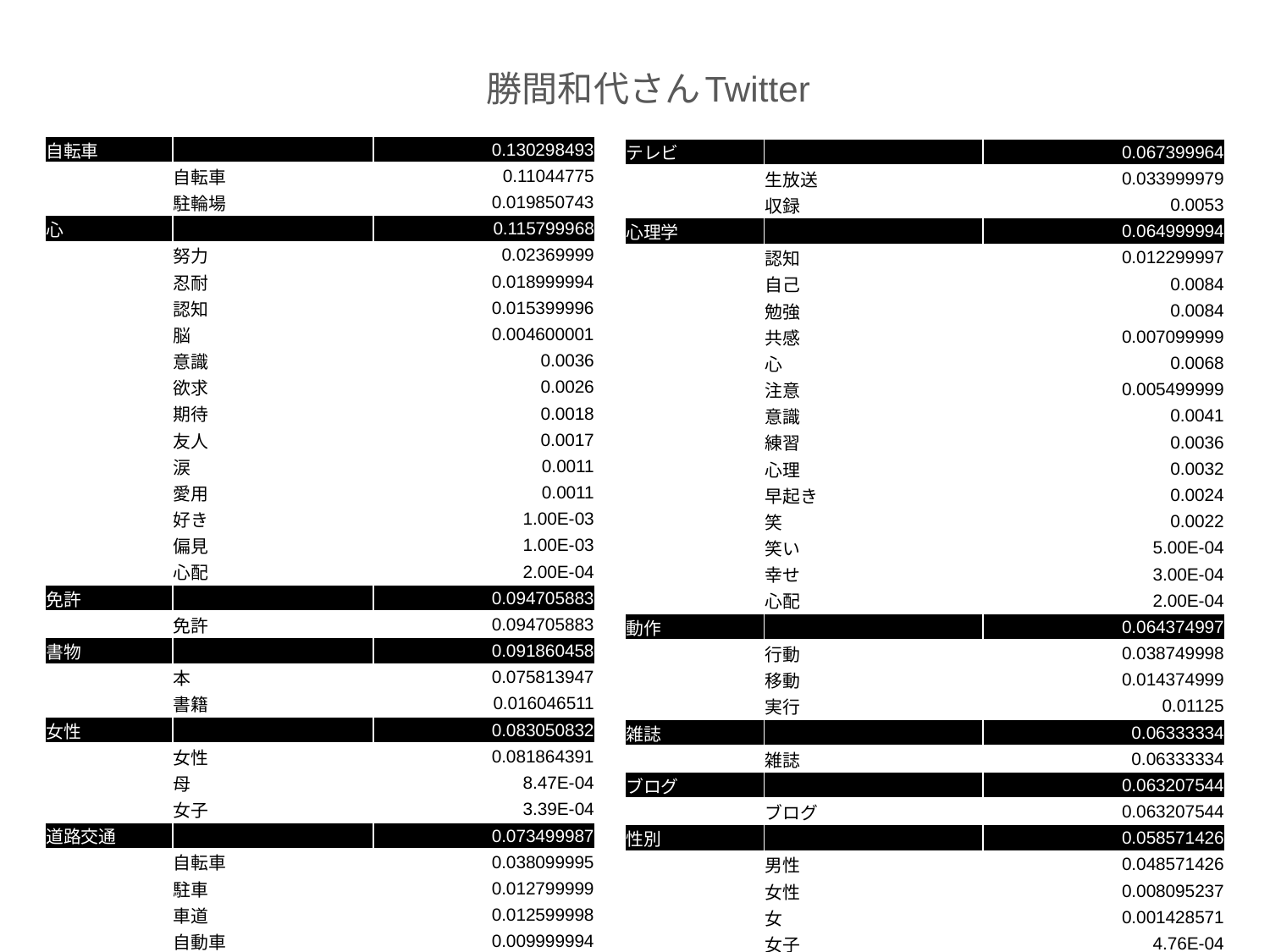

# 勝間和代さんTwitter
| 自転車 |  | 0.130298493 |
| --- | --- | --- |
|  | 自転車 | 0.11044775 |
|  | 駐輪場 | 0.019850743 |
| 心 |  | 0.115799968 |
|  | 努力 | 0.02369999 |
|  | 忍耐 | 0.018999994 |
|  | 認知 | 0.015399996 |
|  | 脳 | 0.004600001 |
|  | 意識 | 0.0036 |
|  | 欲求 | 0.0026 |
|  | 期待 | 0.0018 |
|  | 友人 | 0.0017 |
|  | 涙 | 0.0011 |
|  | 愛用 | 0.0011 |
|  | 好き | 1.00E-03 |
|  | 偏見 | 1.00E-03 |
|  | 心配 | 2.00E-04 |
| 免許 |  | 0.094705883 |
|  | 免許 | 0.094705883 |
| 書物 |  | 0.091860458 |
|  | 本 | 0.075813947 |
|  | 書籍 | 0.016046511 |
| 女性 |  | 0.083050832 |
|  | 女性 | 0.081864391 |
|  | 母 | 8.47E-04 |
|  | 女子 | 3.39E-04 |
| 道路交通 |  | 0.073499987 |
|  | 自転車 | 0.038099995 |
|  | 駐車 | 0.012799999 |
|  | 車道 | 0.012599998 |
|  | 自動車 | 0.009999994 |
| テレビ |  | 0.067399964 |
| --- | --- | --- |
|  | 生放送 | 0.033999979 |
|  | 収録 | 0.0053 |
| 心理学 |  | 0.064999994 |
|  | 認知 | 0.012299997 |
|  | 自己 | 0.0084 |
|  | 勉強 | 0.0084 |
|  | 共感 | 0.007099999 |
|  | 心 | 0.0068 |
|  | 注意 | 0.005499999 |
|  | 意識 | 0.0041 |
|  | 練習 | 0.0036 |
|  | 心理 | 0.0032 |
|  | 早起き | 0.0024 |
|  | 笑 | 0.0022 |
|  | 笑い | 5.00E-04 |
|  | 幸せ | 3.00E-04 |
|  | 心配 | 2.00E-04 |
| 動作 |  | 0.064374997 |
|  | 行動 | 0.038749998 |
|  | 移動 | 0.014374999 |
|  | 実行 | 0.01125 |
| 雑誌 |  | 0.06333334 |
|  | 雑誌 | 0.06333334 |
| ブログ |  | 0.063207544 |
|  | ブログ | 0.063207544 |
| 性別 |  | 0.058571426 |
|  | 男性 | 0.048571426 |
|  | 女性 | 0.008095237 |
|  | 女 | 0.001428571 |
|  | 女子 | 4.76E-04 |